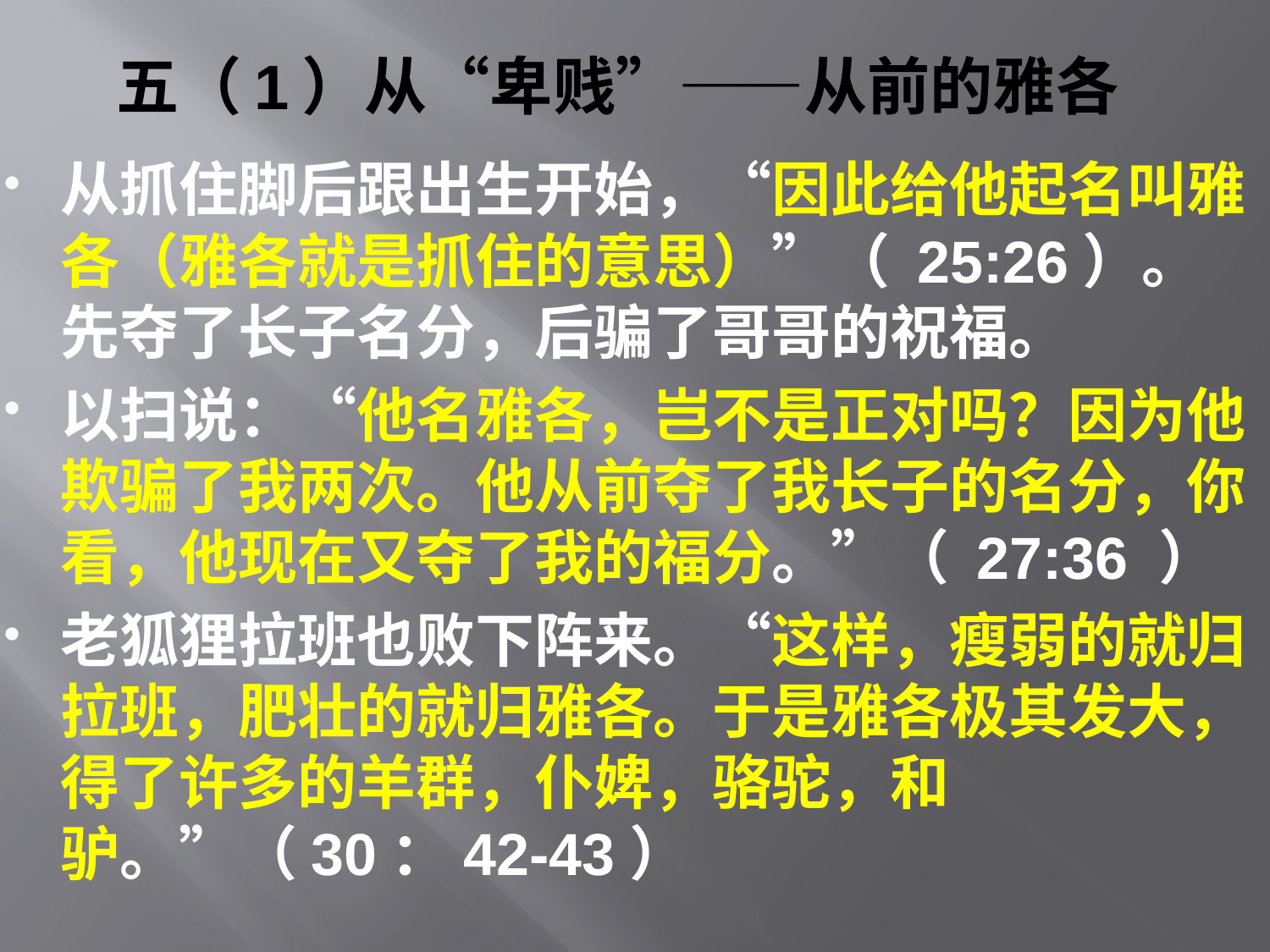

# 五（1）从“卑贱”——从前的雅各
从抓住脚后跟出生开始，“因此给他起名叫雅各（雅各就是抓住的意思）”（ 25:26）。先夺了长子名分，后骗了哥哥的祝福。
以扫说：“他名雅各，岂不是正对吗？因为他欺骗了我两次。他从前夺了我长子的名分，你看，他现在又夺了我的福分。”（ 27:36 ）
老狐狸拉班也败下阵来。“这样，瘦弱的就归拉班，肥壮的就归雅各。于是雅各极其发大，得了许多的羊群，仆婢，骆驼，和驴。”（30：42-43）